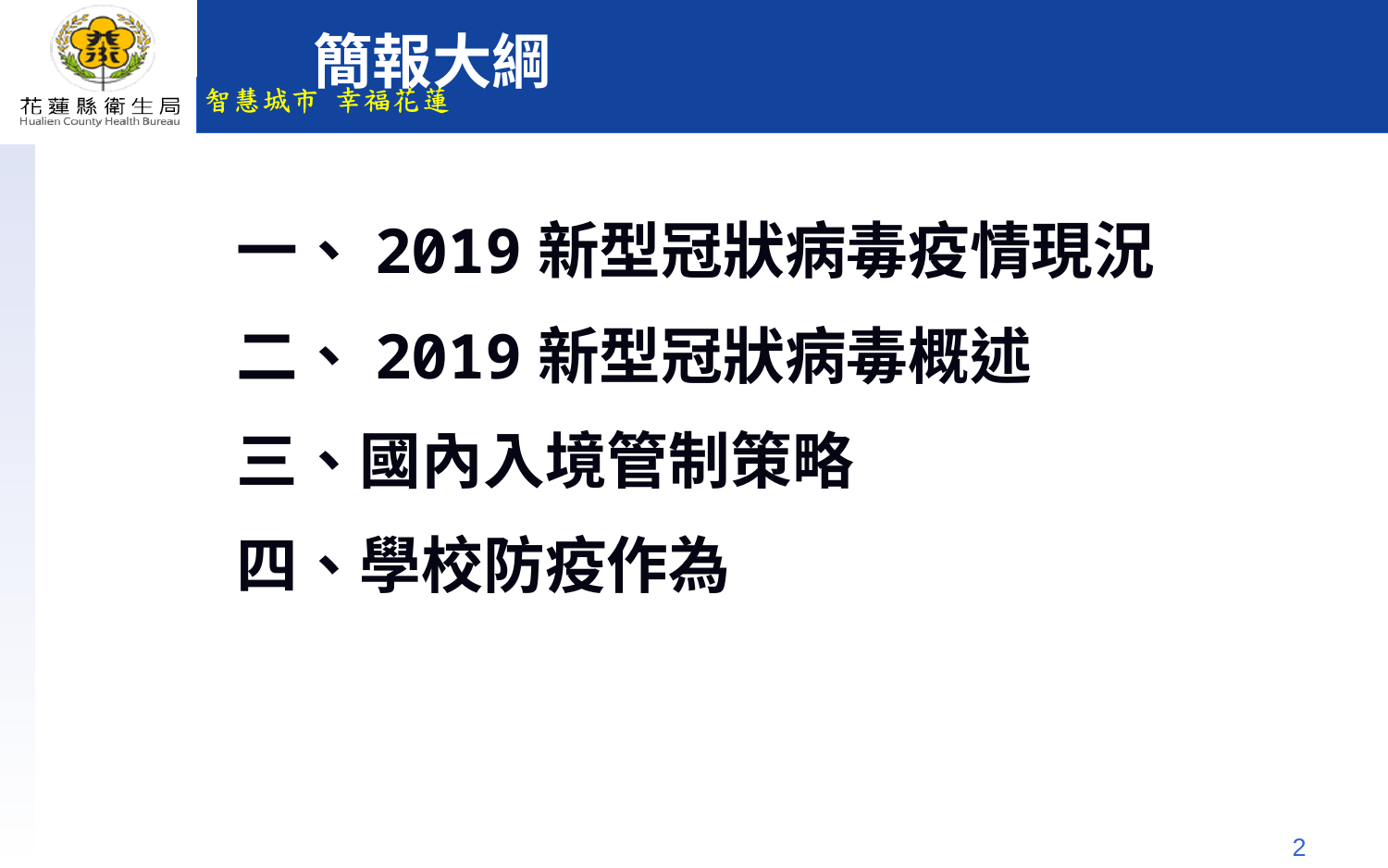

簡報大綱
一、2019新型冠狀病毒疫情現況
二、2019新型冠狀病毒概述
三、國內入境管制策略
四、學校防疫作為

2